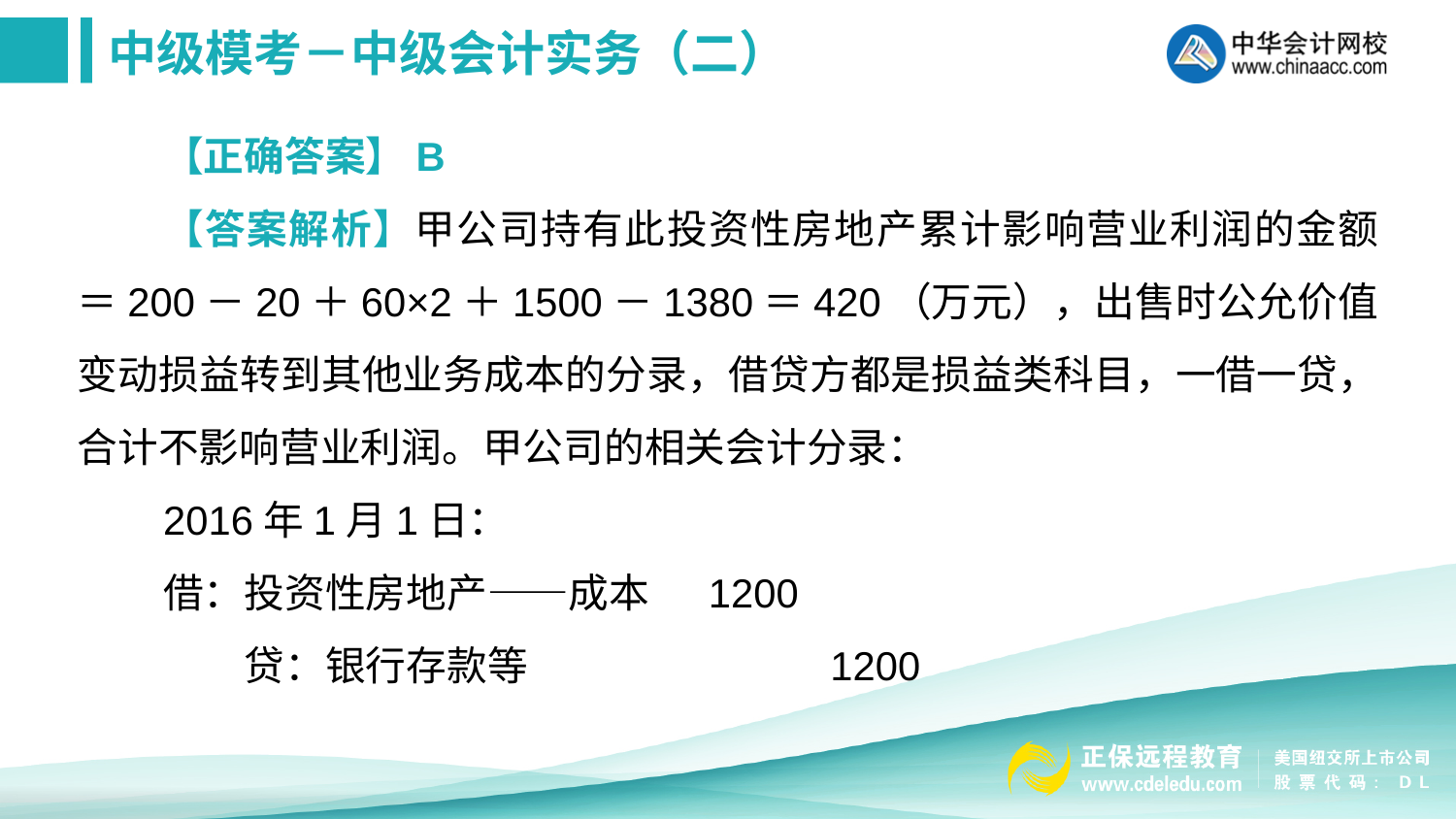

【正确答案】B
【答案解析】甲公司持有此投资性房地产累计影响营业利润的金额＝200－20＋60×2＋1500－1380＝420（万元），出售时公允价值变动损益转到其他业务成本的分录，借贷方都是损益类科目，一借一贷，合计不影响营业利润。甲公司的相关会计分录：
2016年1月1日：
借：投资性房地产——成本　 1200
　　贷：银行存款等 　　　　　　　1200